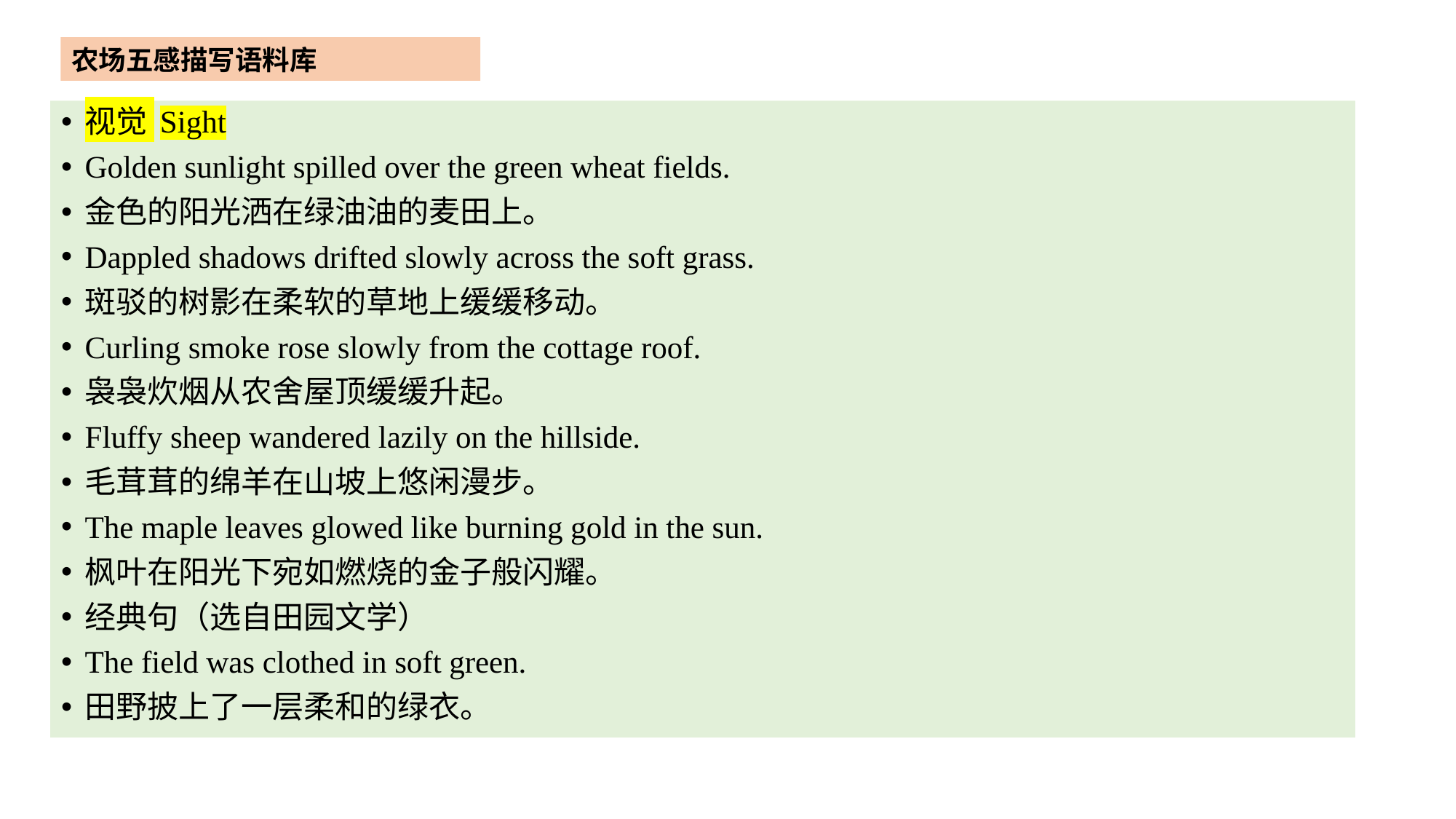

农场五感描写语料库
视觉 Sight
Golden sunlight spilled over the green wheat fields.
金色的阳光洒在绿油油的麦田上。
Dappled shadows drifted slowly across the soft grass.
斑驳的树影在柔软的草地上缓缓移动。
Curling smoke rose slowly from the cottage roof.
袅袅炊烟从农舍屋顶缓缓升起。
Fluffy sheep wandered lazily on the hillside.
毛茸茸的绵羊在山坡上悠闲漫步。
The maple leaves glowed like burning gold in the sun.
枫叶在阳光下宛如燃烧的金子般闪耀。
经典句（选自田园文学）
The field was clothed in soft green.
田野披上了一层柔和的绿衣。